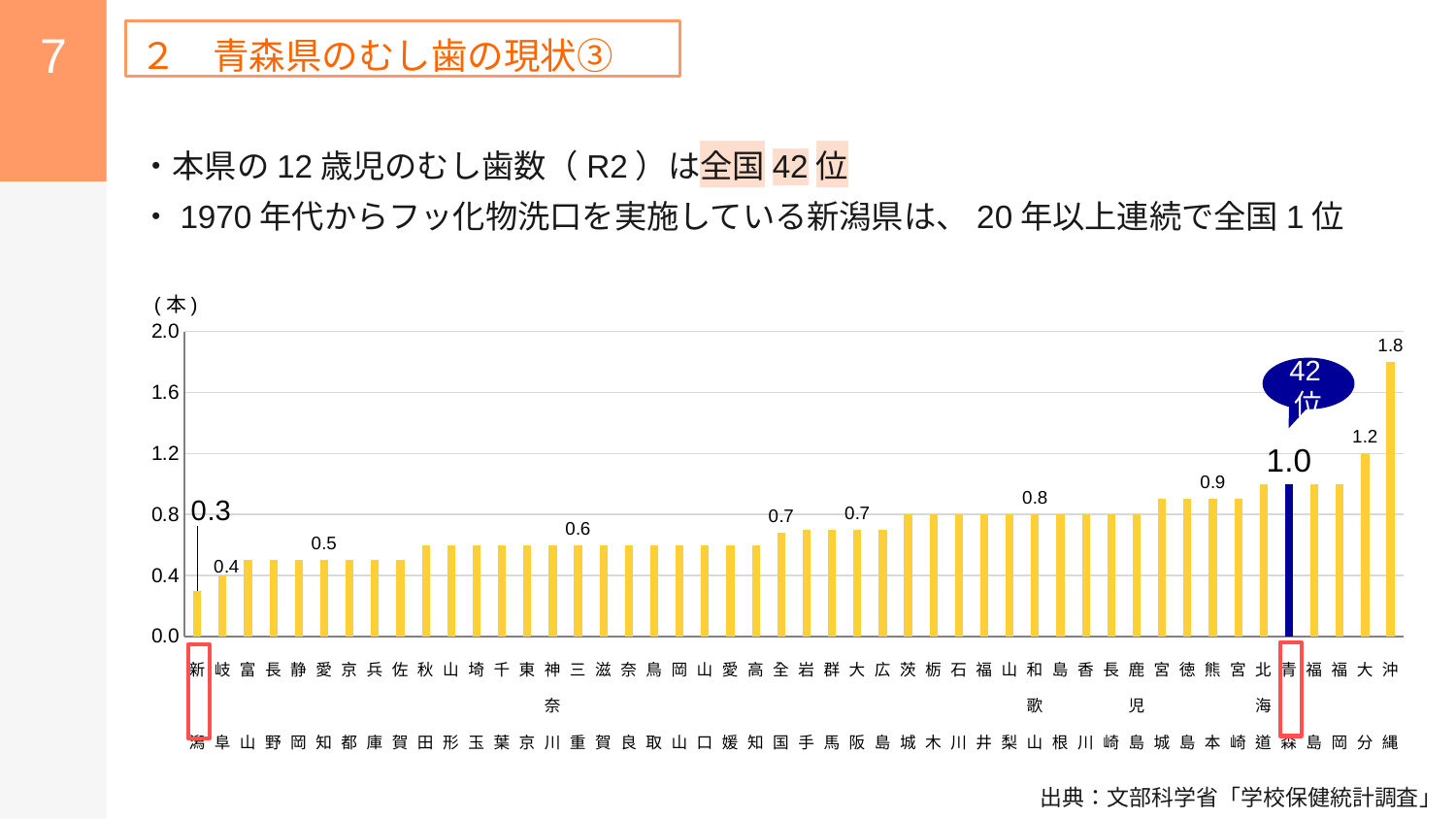

7
２　青森県のむし歯の現状③
・本県の12歳児のむし歯数（R2）は全国42位
・1970年代からフッ化物洗口を実施している新潟県は、20年以上連続で全国1位
(本)

[unsupported chart]

42位

出典：文部科学省「学校保健統計調査」